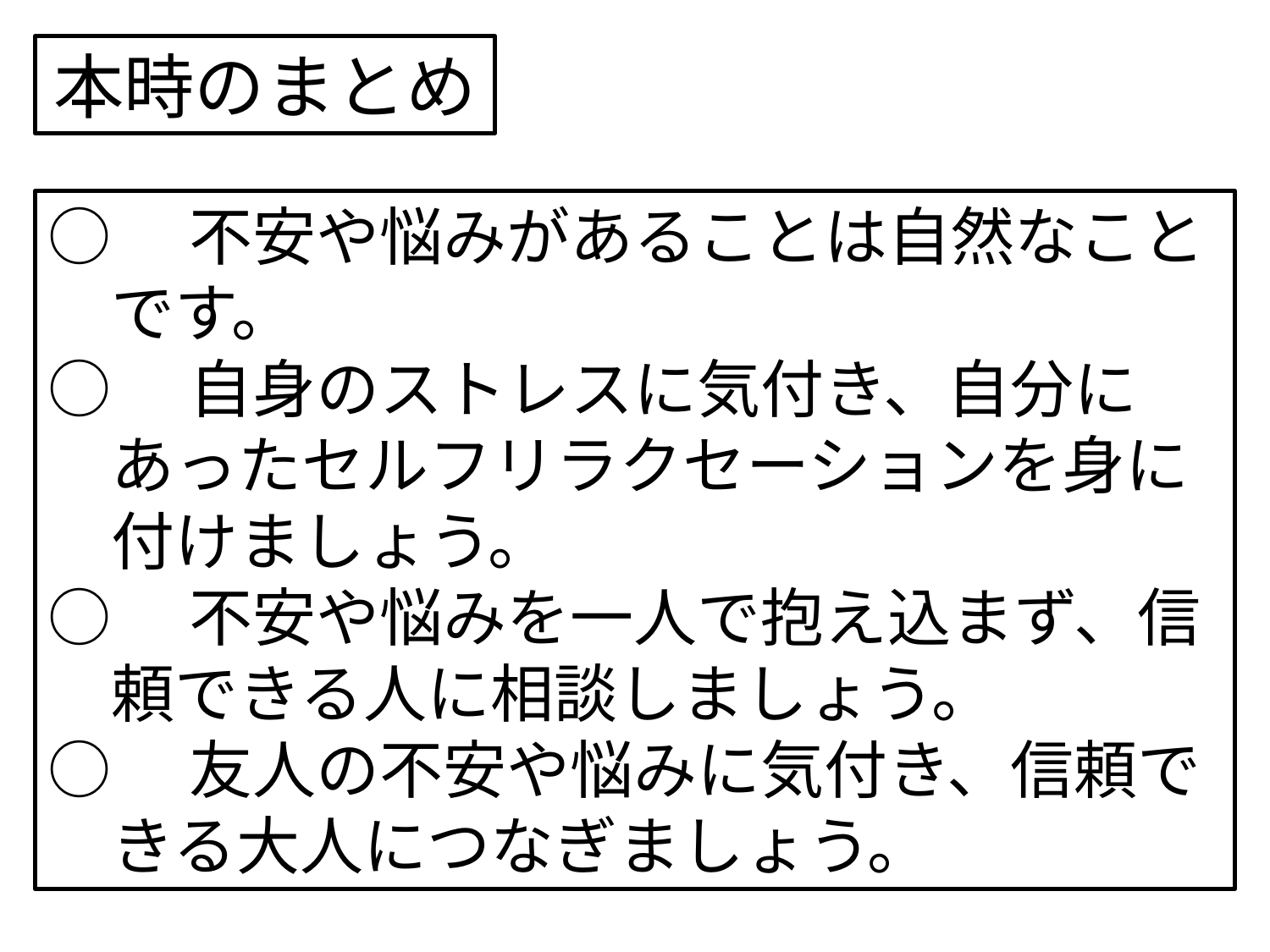

本時のまとめ
○　不安や悩みがあることは自然なこと
　です。
○　自身のストレスに気付き、自分に
　あったセルフリラクセーションを身に
　付けましょう。
○　不安や悩みを一人で抱え込まず、信
　頼できる人に相談しましょう。
○　友人の不安や悩みに気付き、信頼で
　きる大人につなぎましょう。